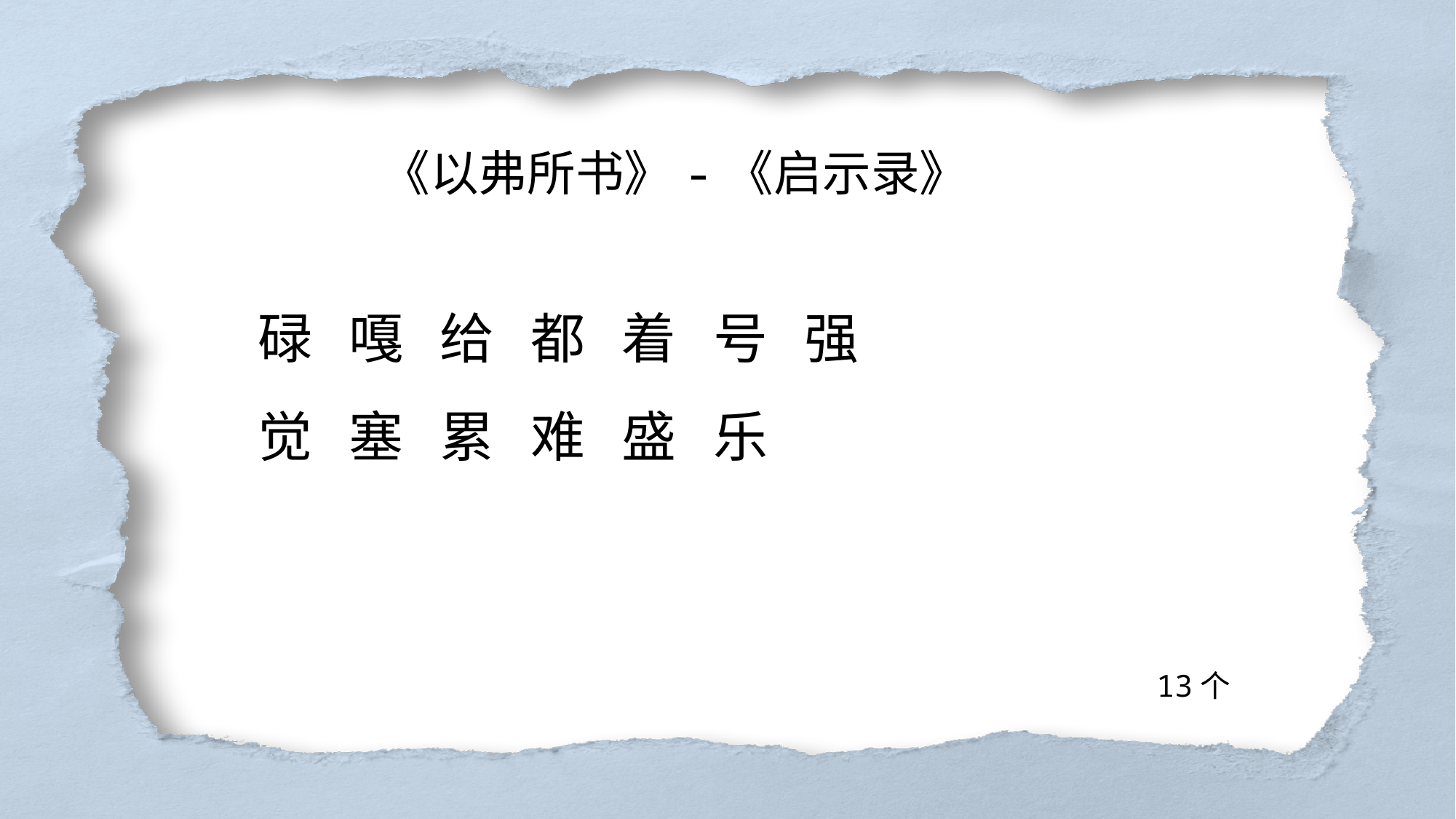

《以弗所书》-《启示录》

碌   嘎   给   都   着   号   强
觉   塞   累   难   盛   乐

           13个